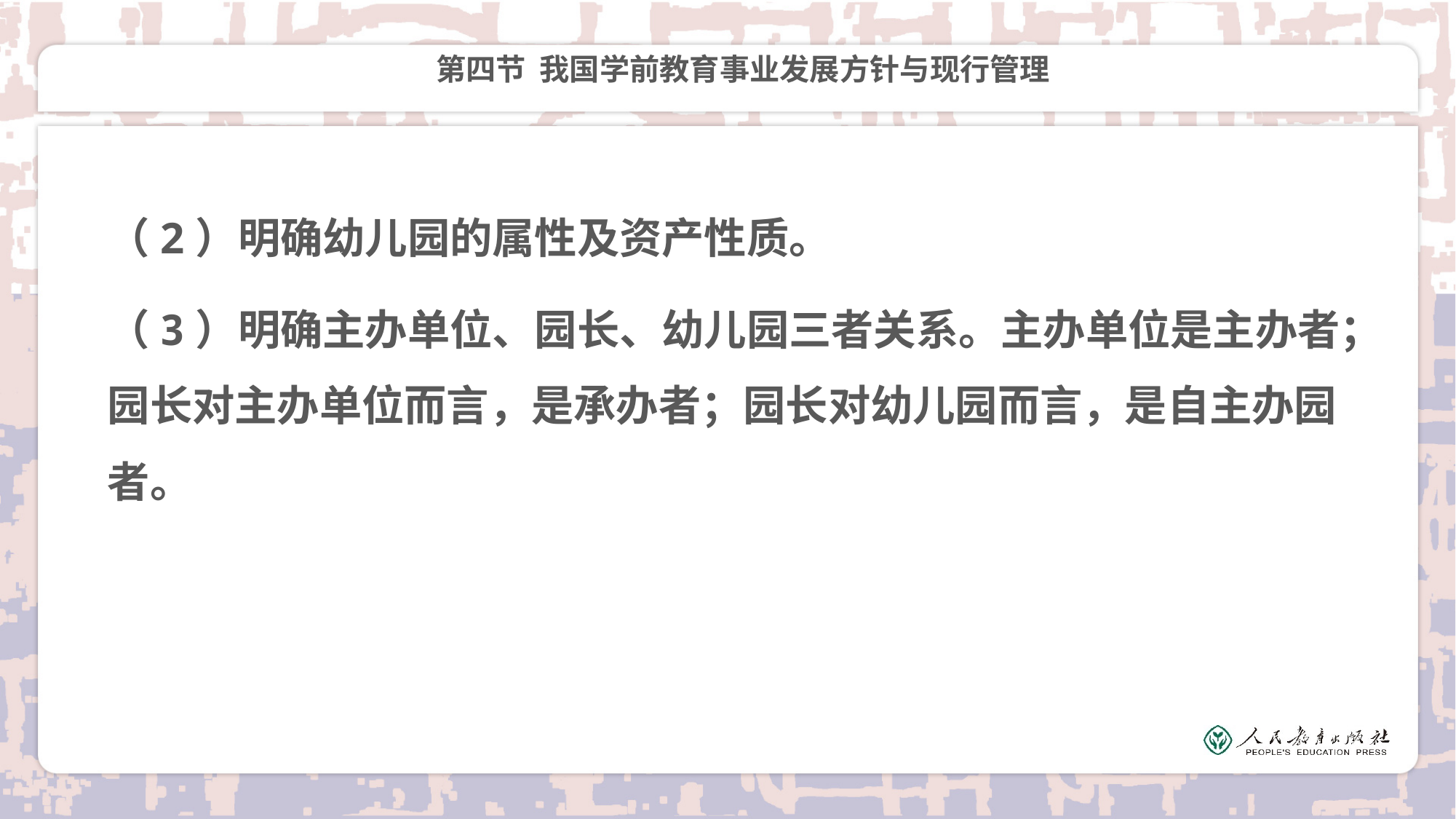

# 第四节  我国学前教育事业发展方针与现行管理
（2）明确幼儿园的属性及资产性质。
（3）明确主办单位、园长、幼儿园三者关系。主办单位是主办者；园长对主办单位而言，是承办者；园长对幼儿园而言，是自主办园者。